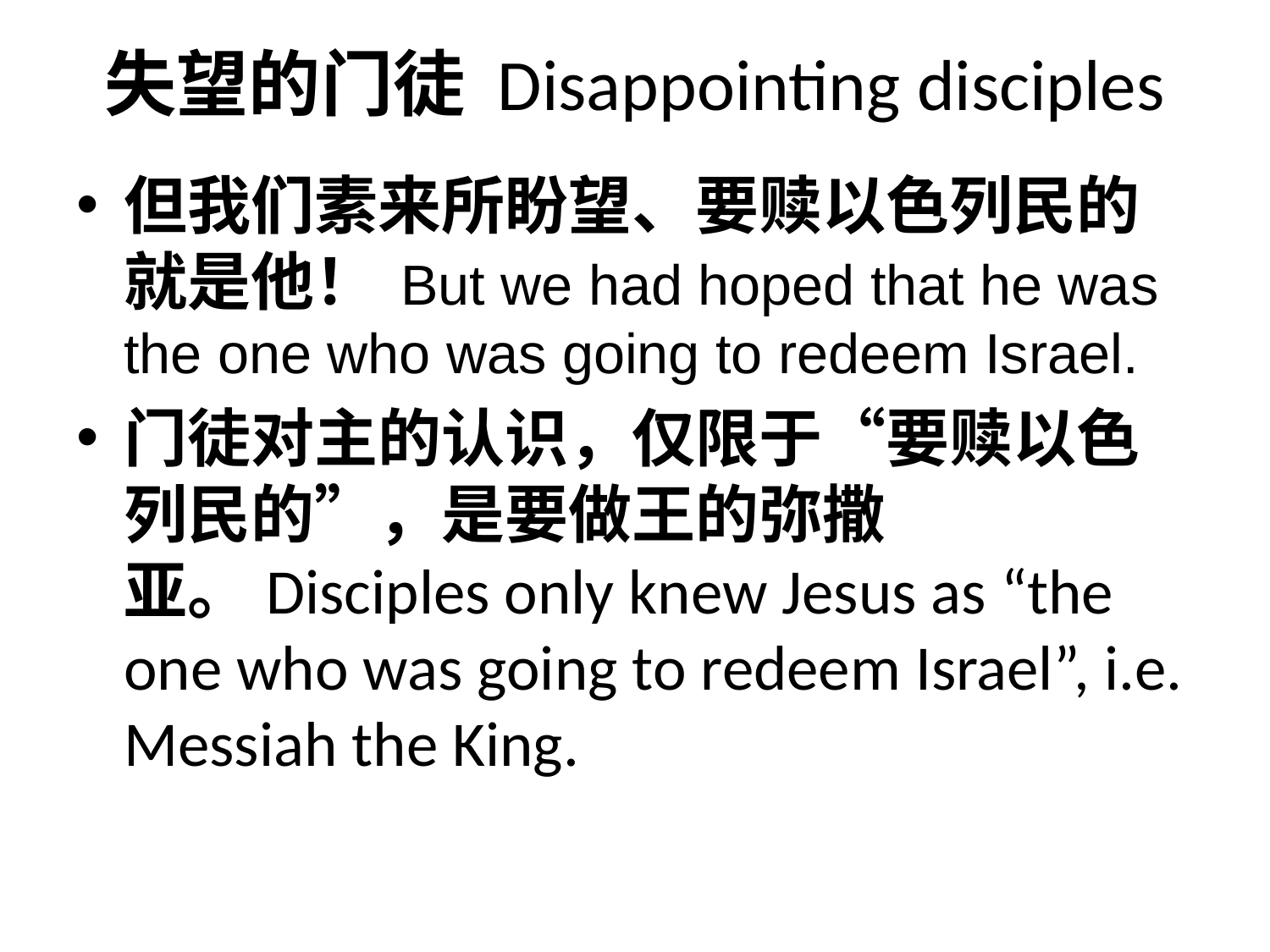

# 失望的门徒 Disappointing disciples
但我们素来所盼望、要赎以色列民的就是他！ But we had hoped that he was the one who was going to redeem Israel.
门徒对主的认识，仅限于“要赎以色列民的”，是要做王的弥撒亚。Disciples only knew Jesus as “the one who was going to redeem Israel”, i.e. Messiah the King.